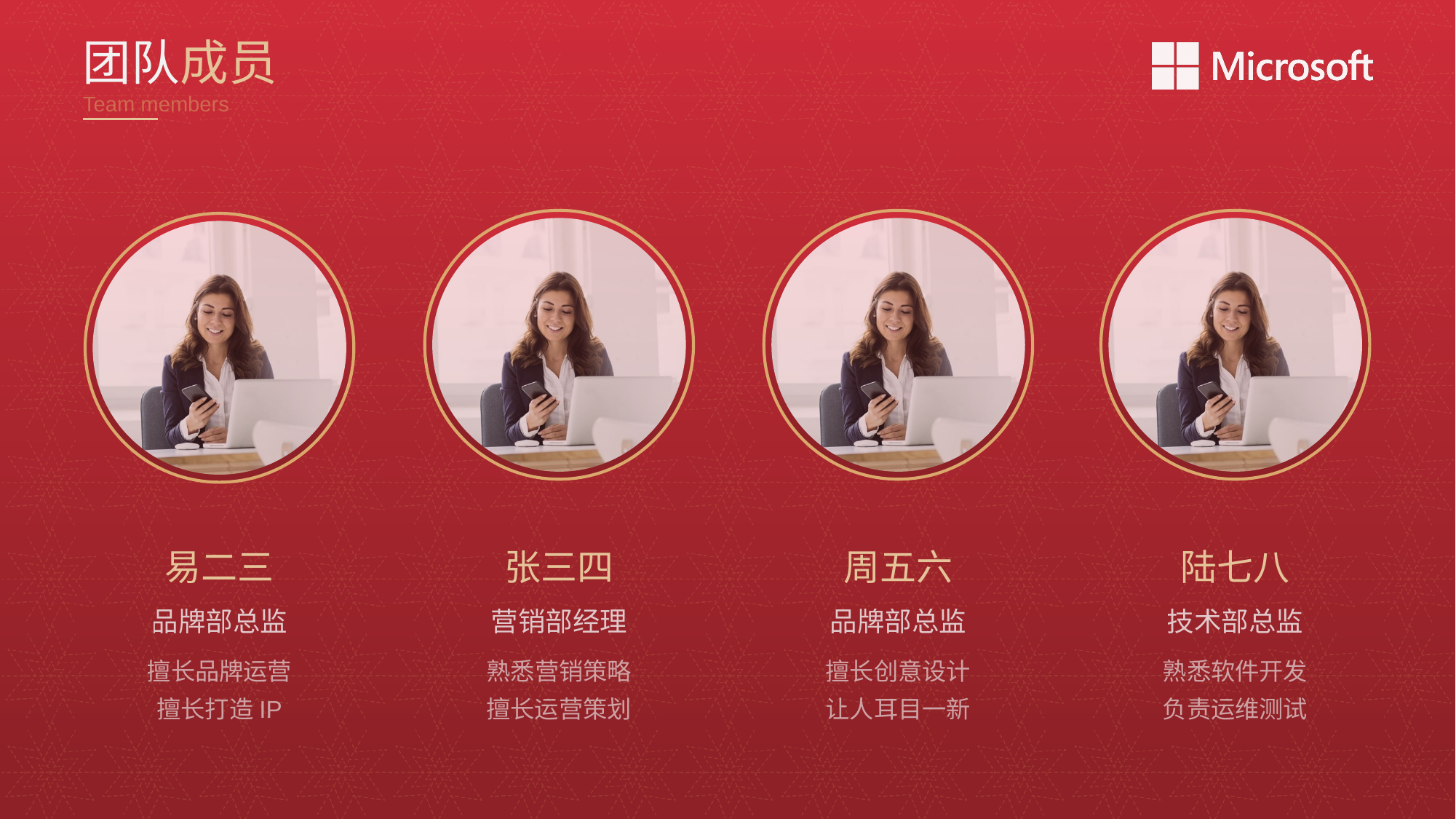

团队成员
Team members

易二三
张三四
周五六
陆七八
品牌部总监
营销部经理
品牌部总监
技术部总监
擅长品牌运营
擅长打造IP
熟悉营销策略
擅长运营策划
擅长创意设计
让人耳目一新
熟悉软件开发
负责运维测试